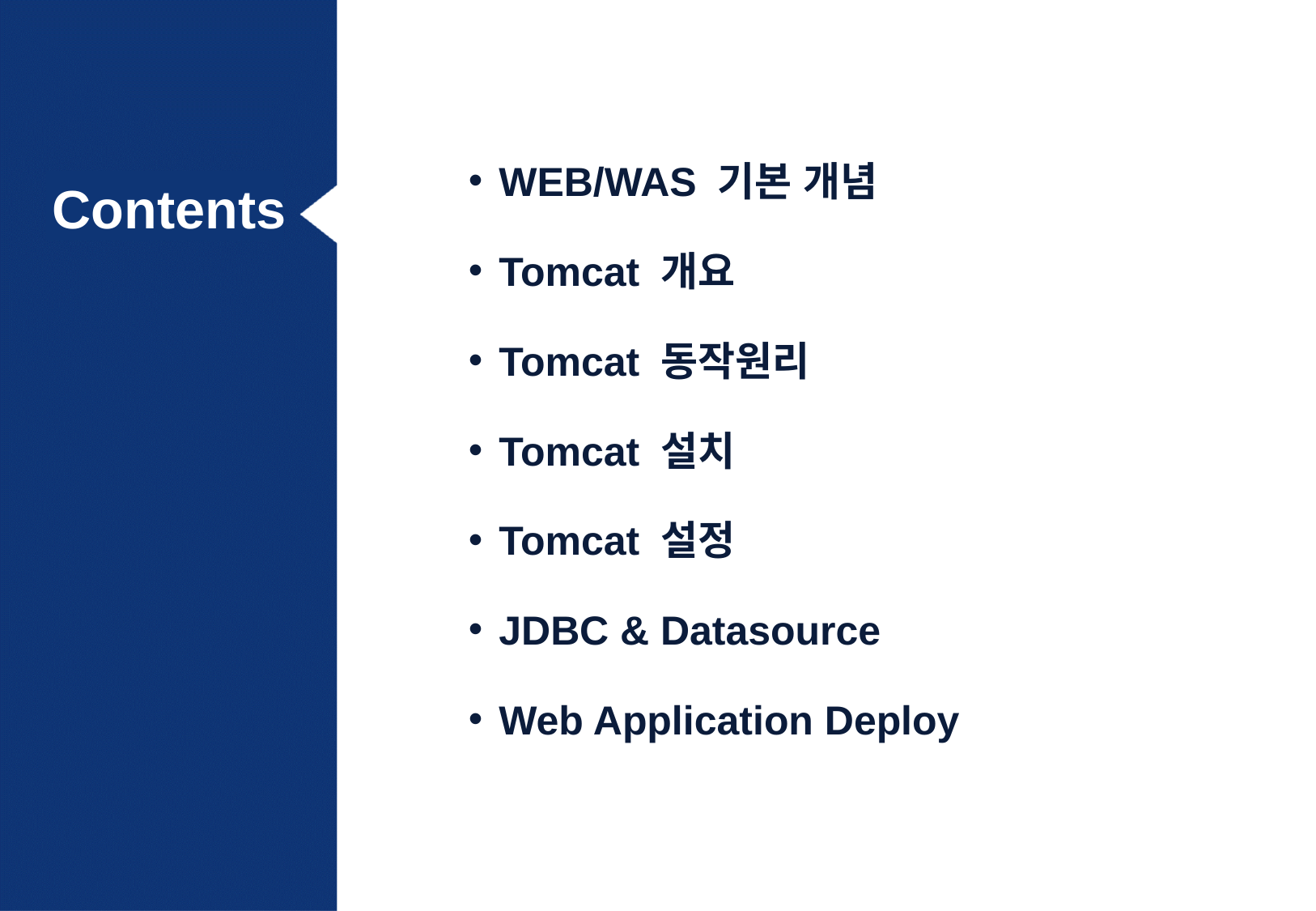

WEB/WAS 기본 개념
Tomcat 개요
Tomcat 동작원리
Tomcat 설치
Tomcat 설정
JDBC & Datasource
Web Application Deploy